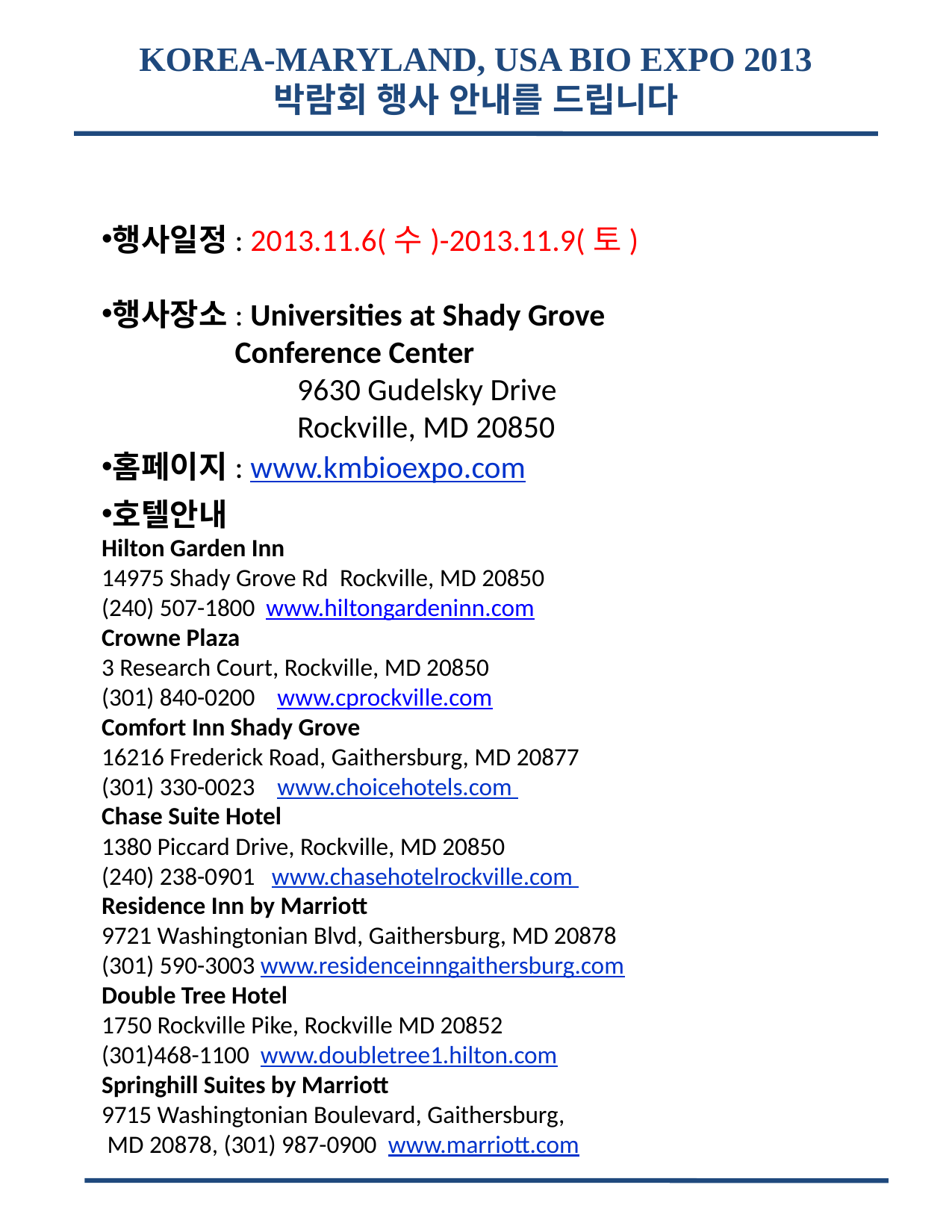

KOREA-MARYLAND, USA BIO EXPO 2013
박람회 행사 안내를 드립니다
행사일정: 2013.11.6(수)-2013.11.9(토)

행사장소: Universities at Shady Grove 		   Conference Center
	   9630 Gudelsky Drive
	   Rockville, MD 20850
홈페이지: www.kmbioexpo.com
호텔안내
Hilton Garden Inn
14975 Shady Grove Rd  Rockville, MD 20850
(240) 507-1800  www.hiltongardeninn.com
Crowne Plaza
3 Research Court, Rockville, MD 20850
(301) 840-0200    www.cprockville.com
Comfort Inn Shady Grove
16216 Frederick Road, Gaithersburg, MD 20877
(301) 330-0023    www.choicehotels.com
Chase Suite Hotel
1380 Piccard Drive, Rockville, MD 20850
(240) 238-0901   www.chasehotelrockville.com
Residence Inn by Marriott
9721 Washingtonian Blvd, Gaithersburg, MD 20878
(301) 590-3003 www.residenceinngaithersburg.com
Double Tree Hotel
1750 Rockville Pike, Rockville MD 20852
(301)468-1100  www.doubletree1.hilton.com
Springhill Suites by Marriott
9715 Washingtonian Boulevard, Gaithersburg,
 MD 20878, (301) 987-0900  www.marriott.com